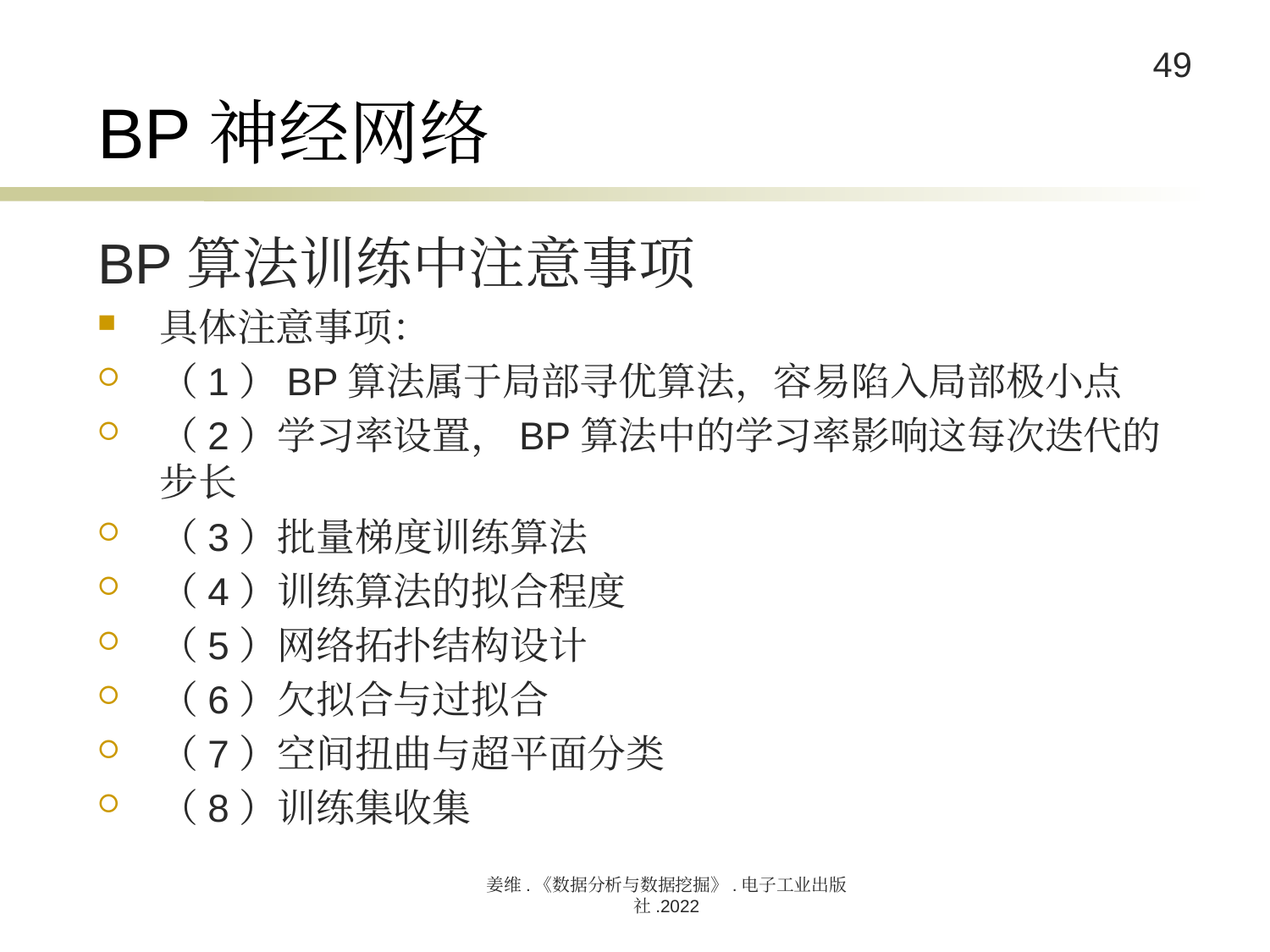

# BP神经网络
BP算法训练中注意事项
具体注意事项：
（1）BP算法属于局部寻优算法，容易陷入局部极小点
（2）学习率设置，BP算法中的学习率影响这每次迭代的步长
（3）批量梯度训练算法
（4）训练算法的拟合程度
（5）网络拓扑结构设计
（6）欠拟合与过拟合
（7）空间扭曲与超平面分类
（8）训练集收集

姜维.《数据分析与数据挖掘》.电子工业出版社.2022